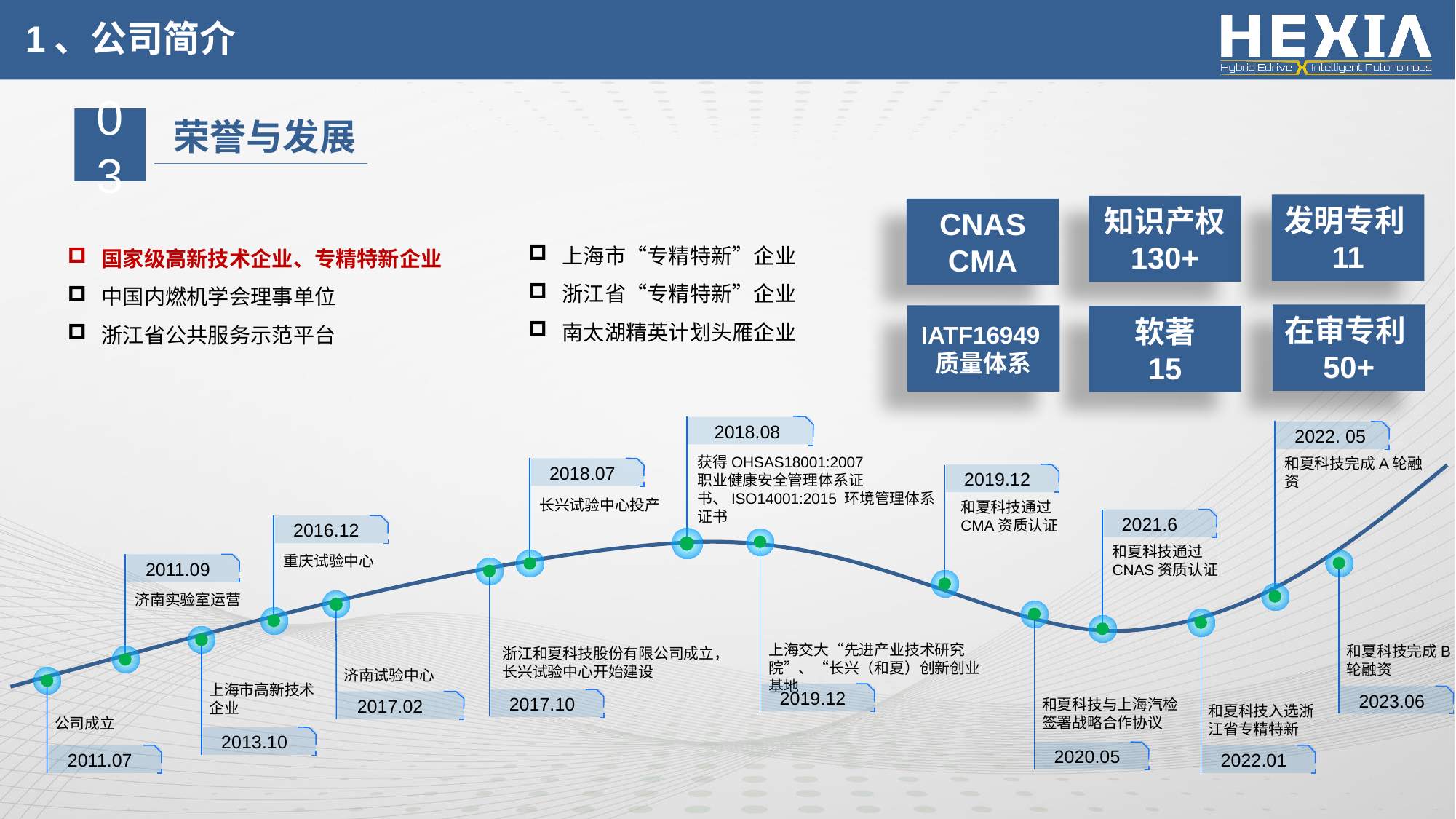

1、公司简介
03
荣誉与发展
发明专利11
知识产权
130+
CNAS
CMA
上海市“专精特新”企业
浙江省“专精特新”企业
南太湖精英计划头雁企业
国家级高新技术企业、专精特新企业
中国内燃机学会理事单位
浙江省公共服务示范平台
在审专利50+
IATF16949质量体系
软著
15
2018.08

获得OHSAS18001:2007
职业健康安全管理体系证书、ISO14001:2015 环境管理体系证书

2022. 05

和夏科技完成A轮融资

2018.07

长兴试验中心投产

2019.12

和夏科技通过CMA资质认证

2021.6

和夏科技通过CNAS资质认证

2016.12

重庆试验中心

上海交大“先进产业技术研究院”、“长兴（和夏）创新创业基地
2019.12

和夏科技完成B轮融资
2023.06

2011.09

济南实验室运营

浙江和夏科技股份有限公司成立，长兴试验中心开始建设
2017.10

济南试验中心
2017.02

和夏科技与上海汽检签署战略合作协议
2020.05

和夏科技入选浙江省专精特新
2022.01

上海市高新技术企业
2013.10

公司成立
2011.07